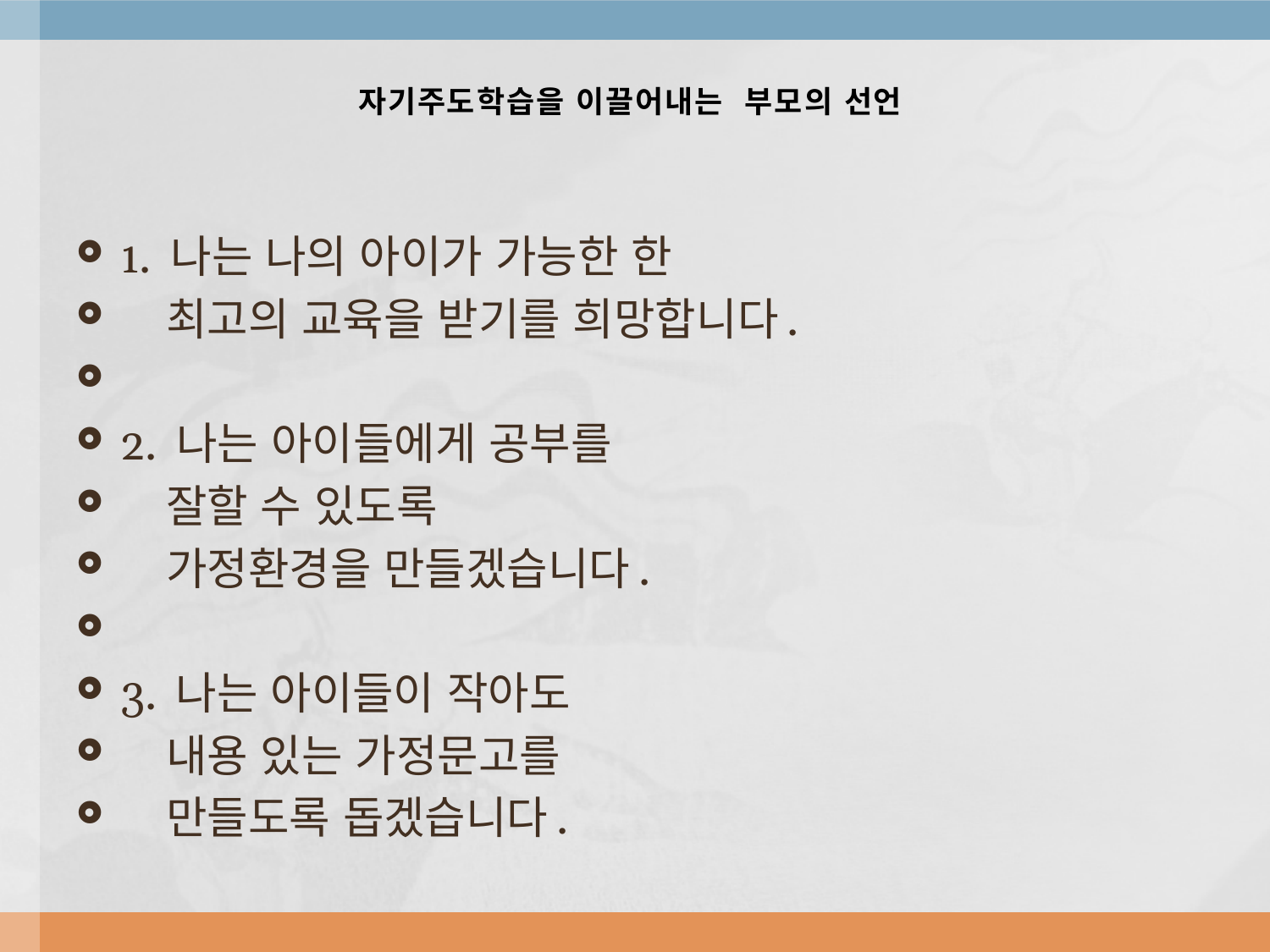

# 자기주도학습을 이끌어내는  부모의 선언
1. 나는 나의 아이가 가능한 한
   최고의 교육을 받기를 희망합니다.

2. 나는 아이들에게 공부를
   잘할 수 있도록
   가정환경을 만들겠습니다.

3. 나는 아이들이 작아도
   내용 있는 가정문고를
   만들도록 돕겠습니다.